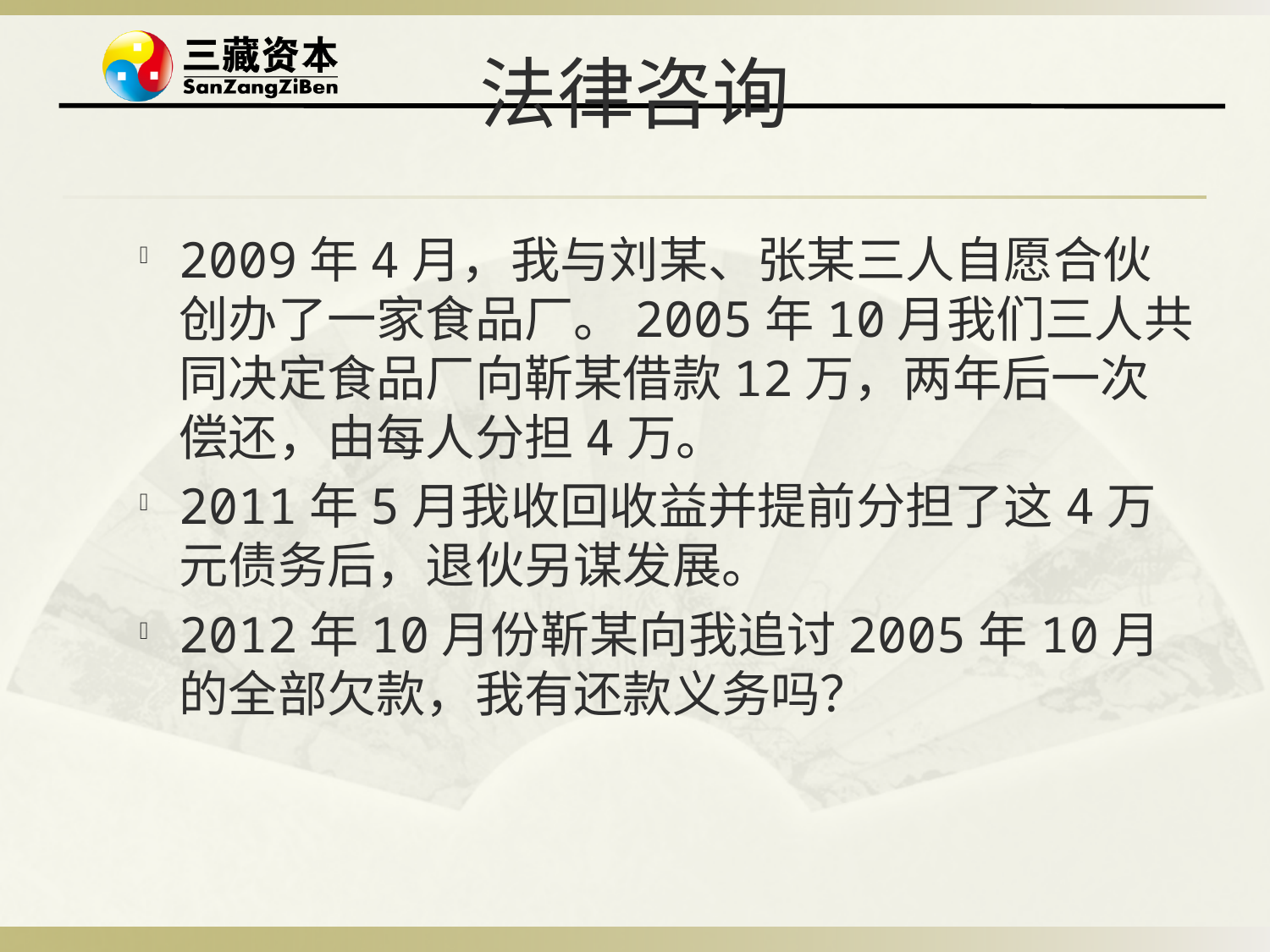

# 法律咨询
2009年4月，我与刘某、张某三人自愿合伙创办了一家食品厂。2005年10月我们三人共同决定食品厂向靳某借款12万，两年后一次偿还，由每人分担4万。
2011年5月我收回收益并提前分担了这4万元债务后，退伙另谋发展。
2012年10月份靳某向我追讨2005年10月的全部欠款，我有还款义务吗？